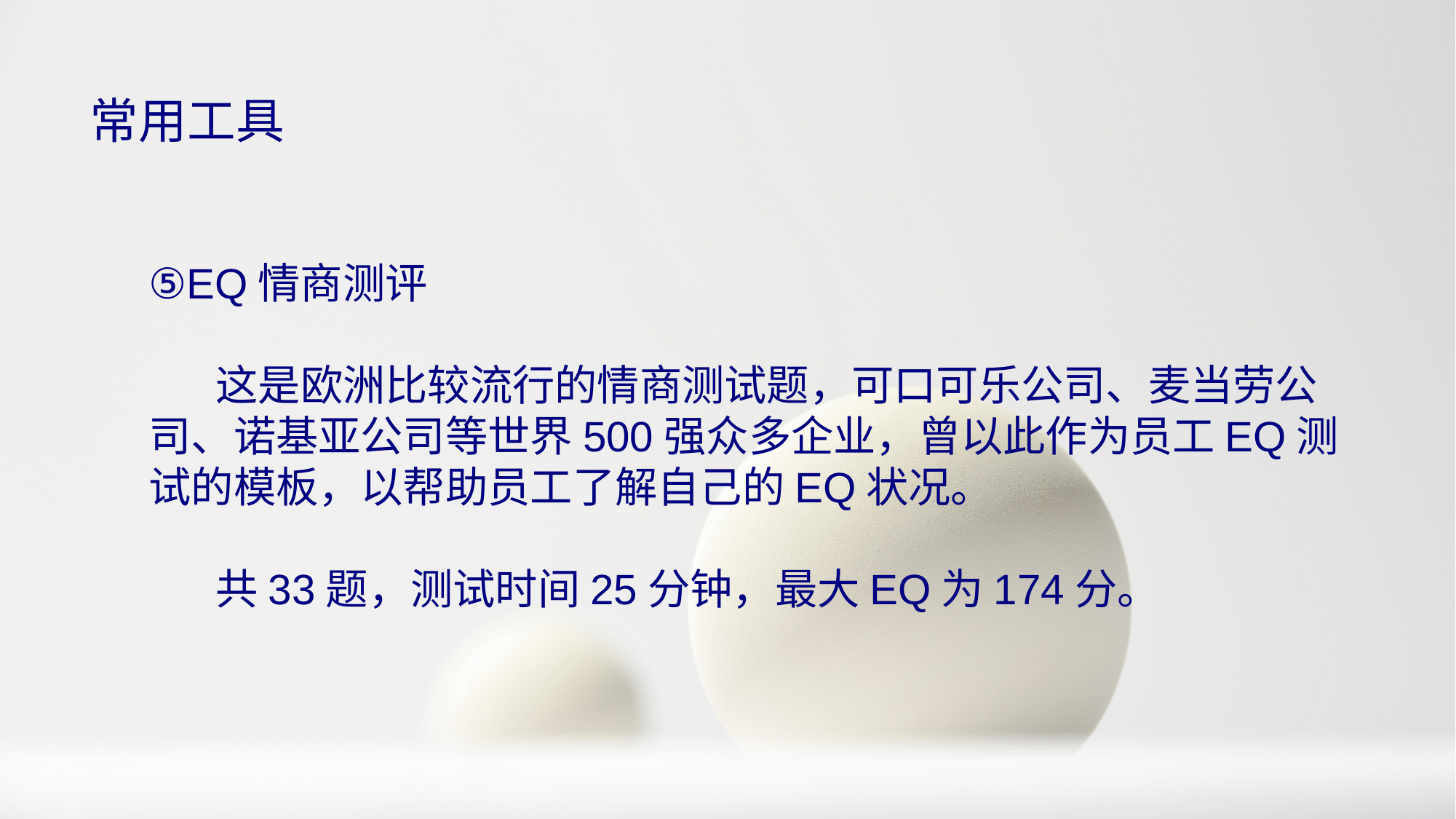

常用工具
⑤EQ情商测评

      这是欧洲比较流行的情商测试题，可口可乐公司、麦当劳公司、诺基亚公司等世界500强众多企业，曾以此作为员工EQ测试的模板，以帮助员工了解自己的EQ状况。

      共33题，测试时间25分钟，最大EQ为174分。